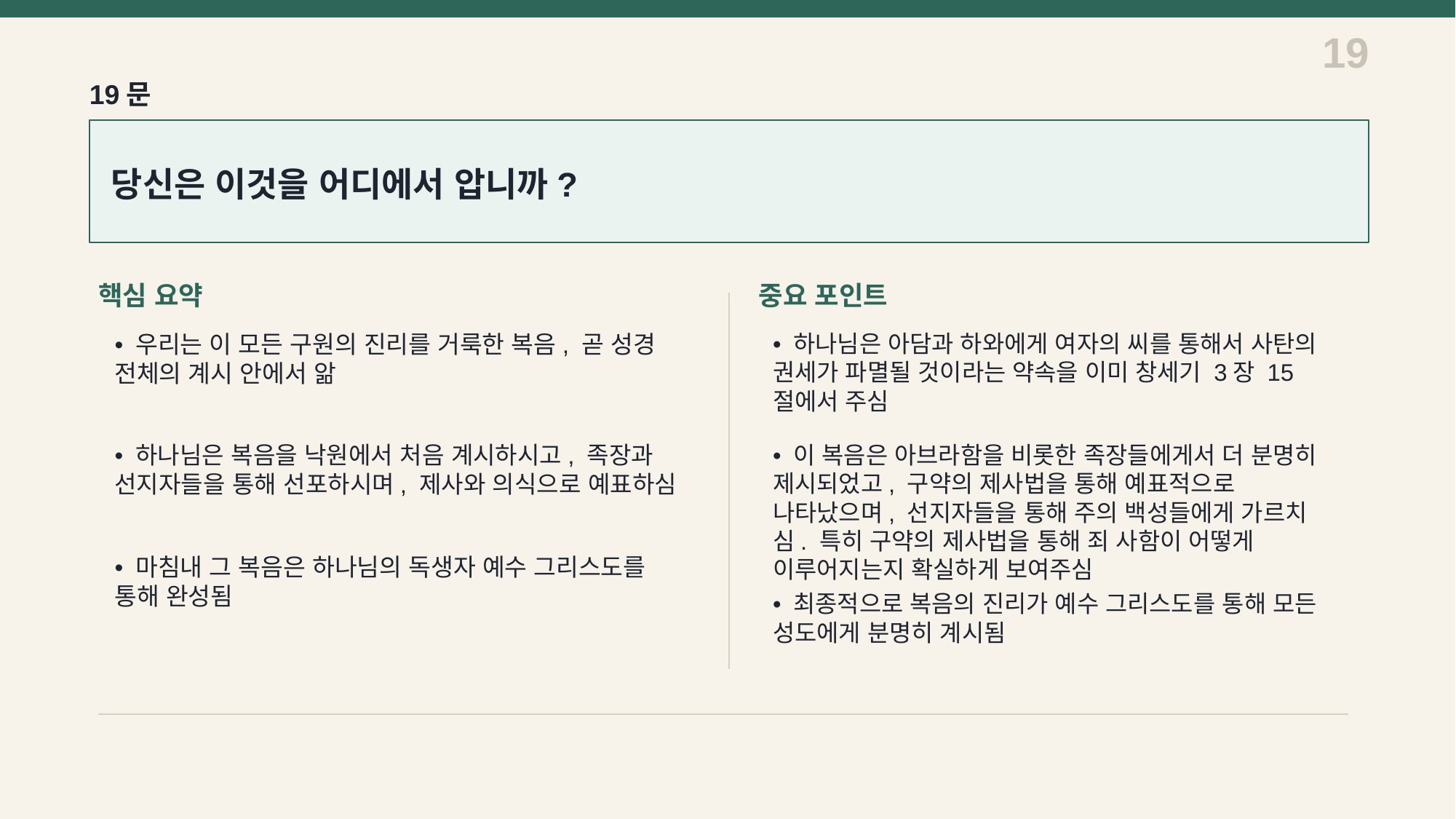

19
19문

당신은 이것을 어디에서 압니까?
핵심 요약
중요 포인트
• 우리는 이 모든 구원의 진리를 거룩한 복음, 곧 성경 전체의 계시 안에서 앎
• 하나님은 아담과 하와에게 여자의 씨를 통해서 사탄의 권세가 파멸될 것이라는 약속을 이미 창세기 3장 15절에서 주심
• 이 복음은 아브라함을 비롯한 족장들에게서 더 분명히 제시되었고, 구약의 제사법을 통해 예표적으로 나타났으며, 선지자들을 통해 주의 백성들에게 가르치심. 특히 구약의 제사법을 통해 죄 사함이 어떻게 이루어지는지 확실하게 보여주심
• 하나님은 복음을 낙원에서 처음 계시하시고, 족장과 선지자들을 통해 선포하시며, 제사와 의식으로 예표하심
• 마침내 그 복음은 하나님의 독생자 예수 그리스도를 통해 완성됨
• 최종적으로 복음의 진리가 예수 그리스도를 통해 모든 성도에게 분명히 계시됨